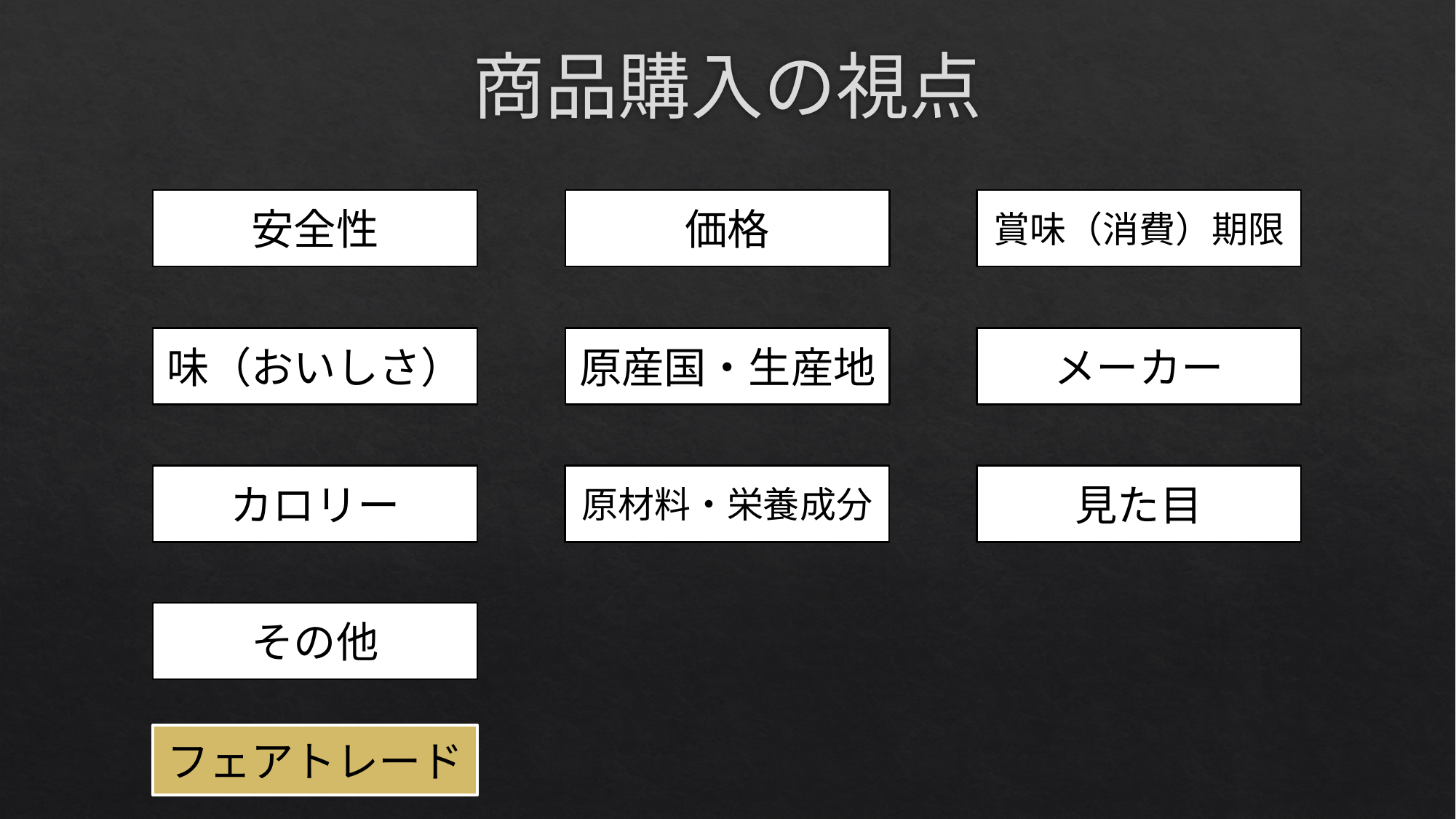

# 商品購入の視点
安全性
価格
賞味（消費）期限
味（おいしさ）
原産国・生産地
メーカー
カロリー
原材料・栄養成分
見た目
その他
フェアトレード